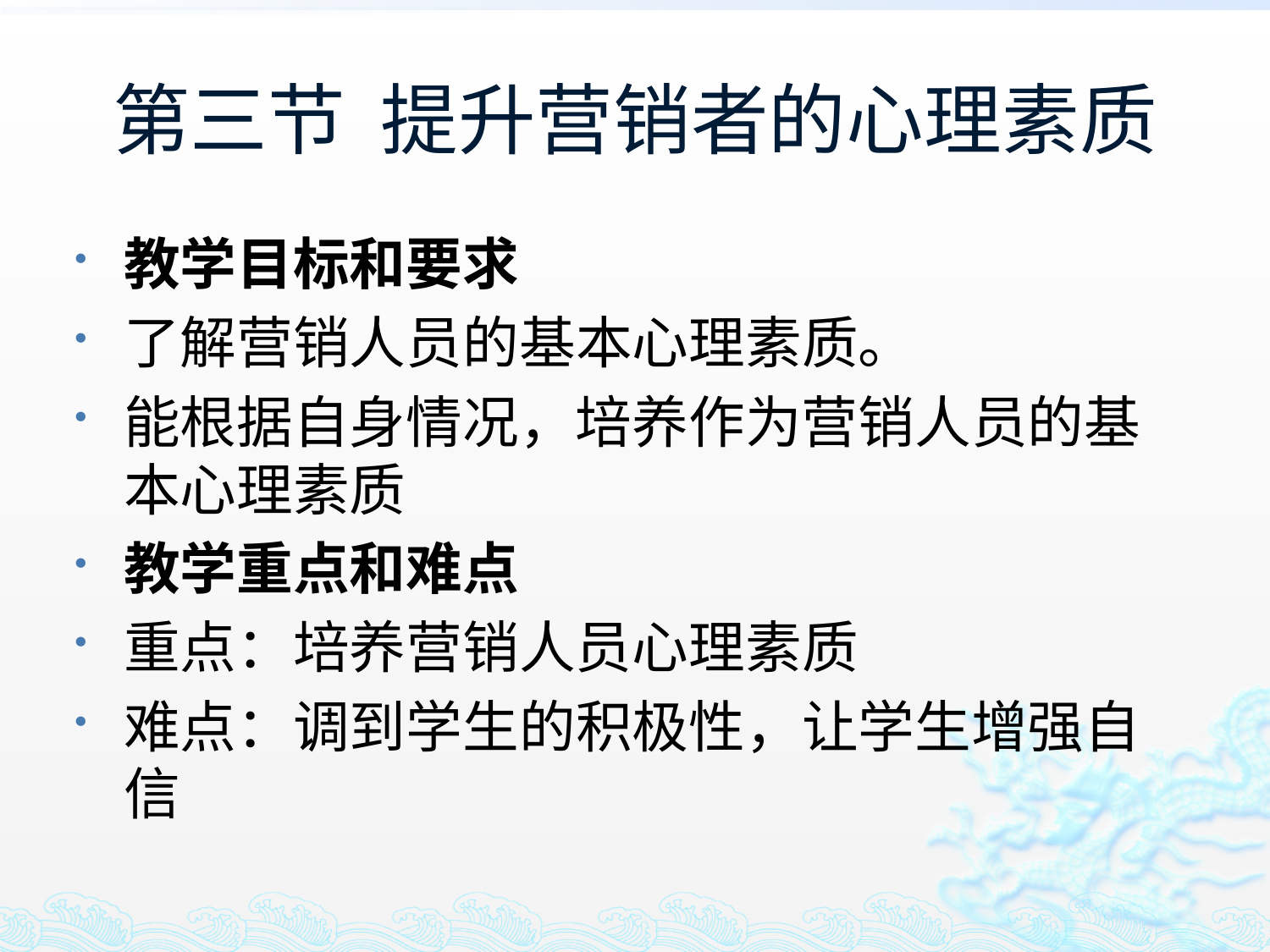

# 第三节  提升营销者的心理素质
教学目标和要求
了解营销人员的基本心理素质。
能根据自身情况，培养作为营销人员的基本心理素质
教学重点和难点
重点：培养营销人员心理素质
难点：调到学生的积极性，让学生增强自信